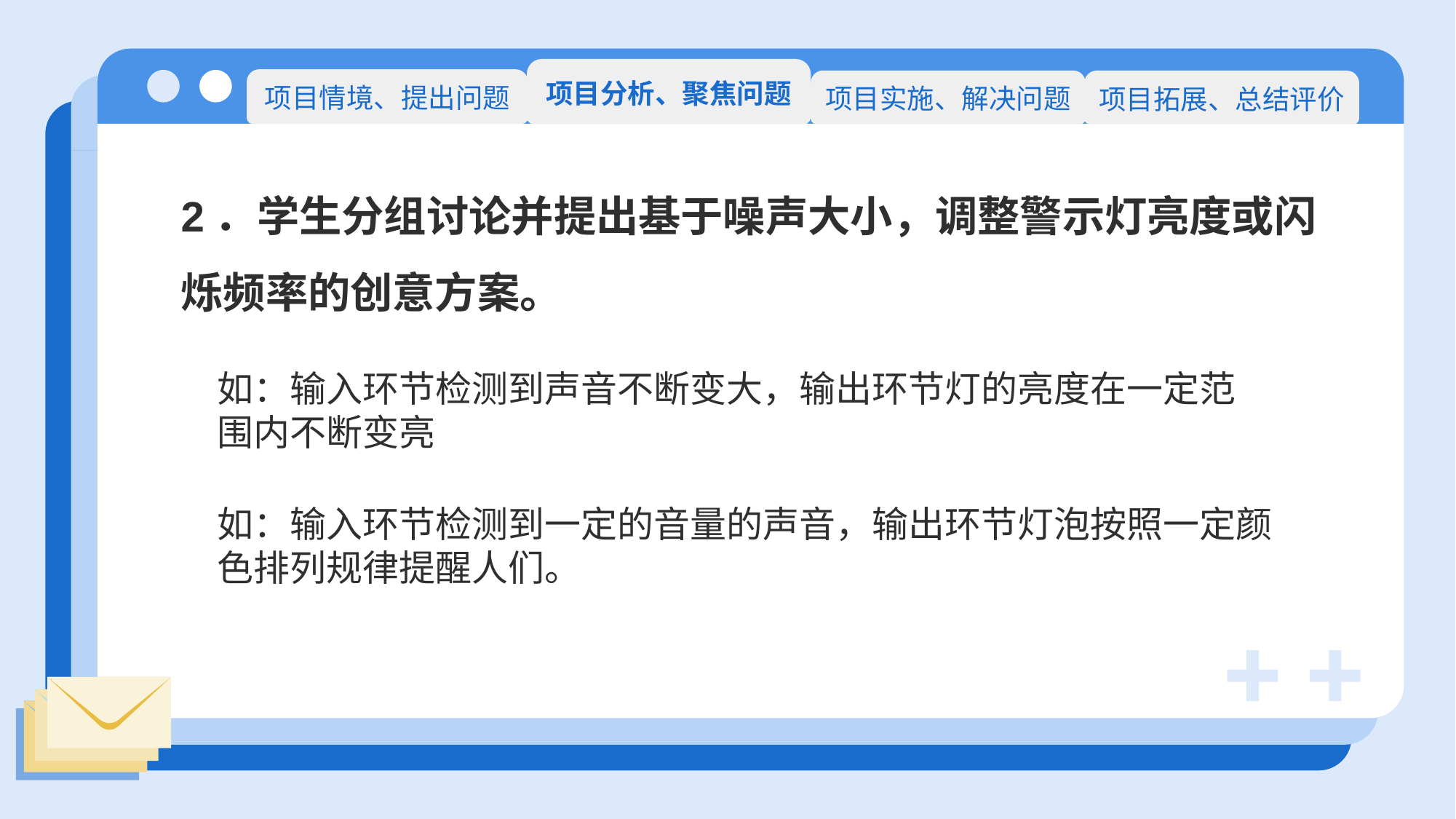

项目分析、聚焦问题
项目情境、提出问题
项目实施、解决问题
项目拓展、总结评价
2．学生分组讨论并提出基于噪声大小，调整警示灯亮度或闪烁频率的创意方案。
如：输入环节检测到声音不断变大，输出环节灯的亮度在一定范围内不断变亮
如：输入环节检测到一定的音量的声音，输出环节灯泡按照一定颜色排列规律提醒人们。